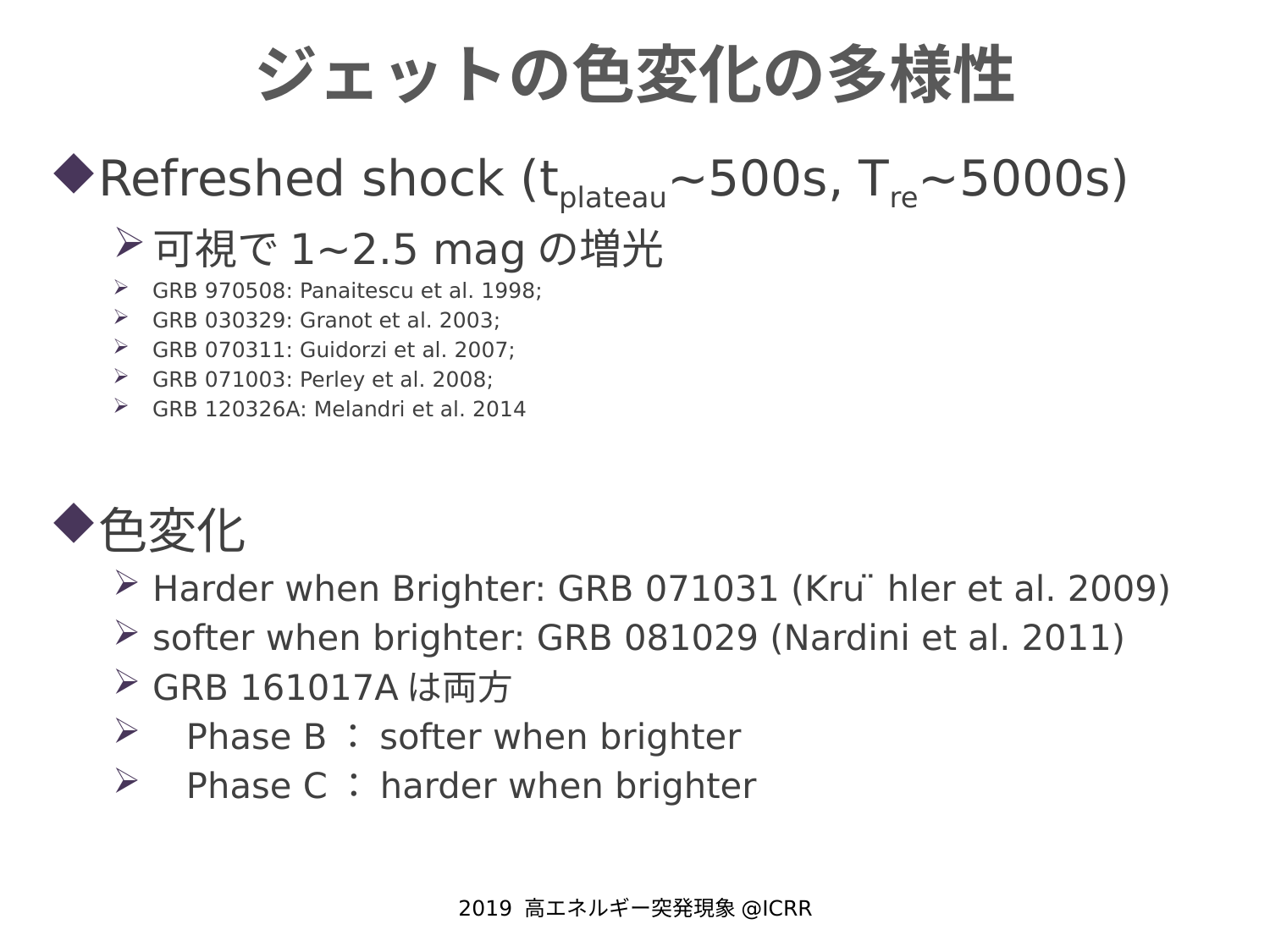

# ジェットの色変化の多様性
Refreshed shock (tplateau~500s, Tre~5000s)
可視で1~2.5 magの増光
GRB 970508: Panaitescu et al. 1998;
GRB 030329: Granot et al. 2003;
GRB 070311: Guidorzi et al. 2007;
GRB 071003: Perley et al. 2008;
GRB 120326A: Melandri et al. 2014

色変化
Harder when Brighter: GRB 071031 (Kru ̈ hler et al. 2009)
softer when brighter: GRB 081029 (Nardini et al. 2011)
GRB 161017Aは両方
   Phase B：softer when brighter
   Phase C：harder when brighter

2019 高エネルギー突発現象@ICRR